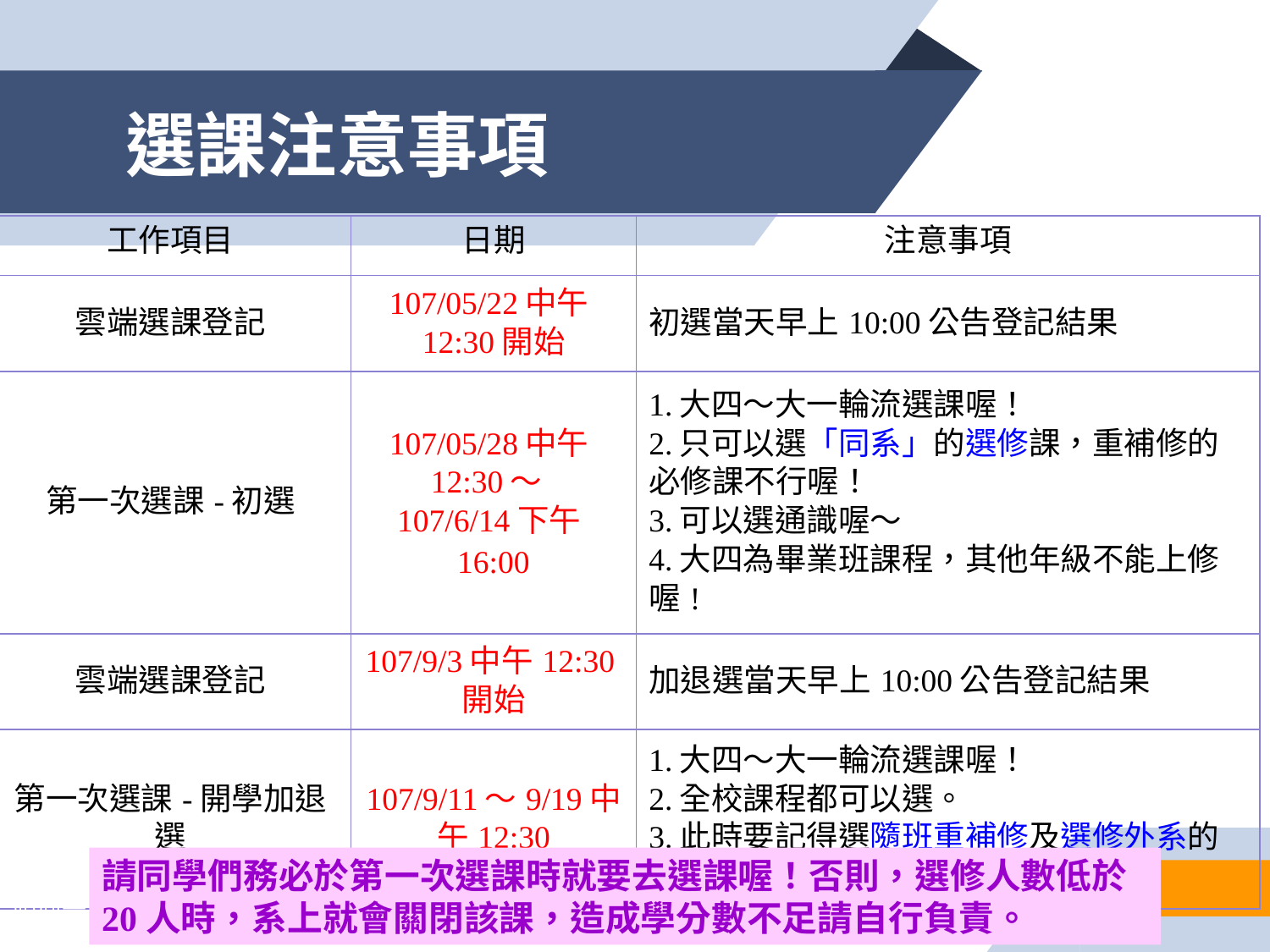

# 選課注意事項
| 工作項目 | 日期 | 注意事項 |
| --- | --- | --- |
| 雲端選課登記 | 107/05/22中午12:30開始 | 初選當天早上10:00公告登記結果 |
| 第一次選課-初選 | 107/05/28中午12:30～ 107/6/14下午16:00 | 1.大四～大一輪流選課喔！ 2.只可以選「同系」的選修課，重補修的必修課不行喔！ 3.可以選通識喔～ 4.大四為畢業班課程，其他年級不能上修喔! |
| 雲端選課登記 | 107/9/3中午12:30開始 | 加退選當天早上10:00公告登記結果 |
| 第一次選課-開學加退選 | 107/9/11～9/19中午12:30 | 1.大四～大一輪流選課喔！ 2.全校課程都可以選。 3.此時要記得選隨班重補修及選修外系的課程喔！ |

請同學們務必於第一次選課時就要去選課喔！否則，選修人數低於20人時，系上就會關閉該課，造成學分數不足請自行負責。
諮商與工商心理學系